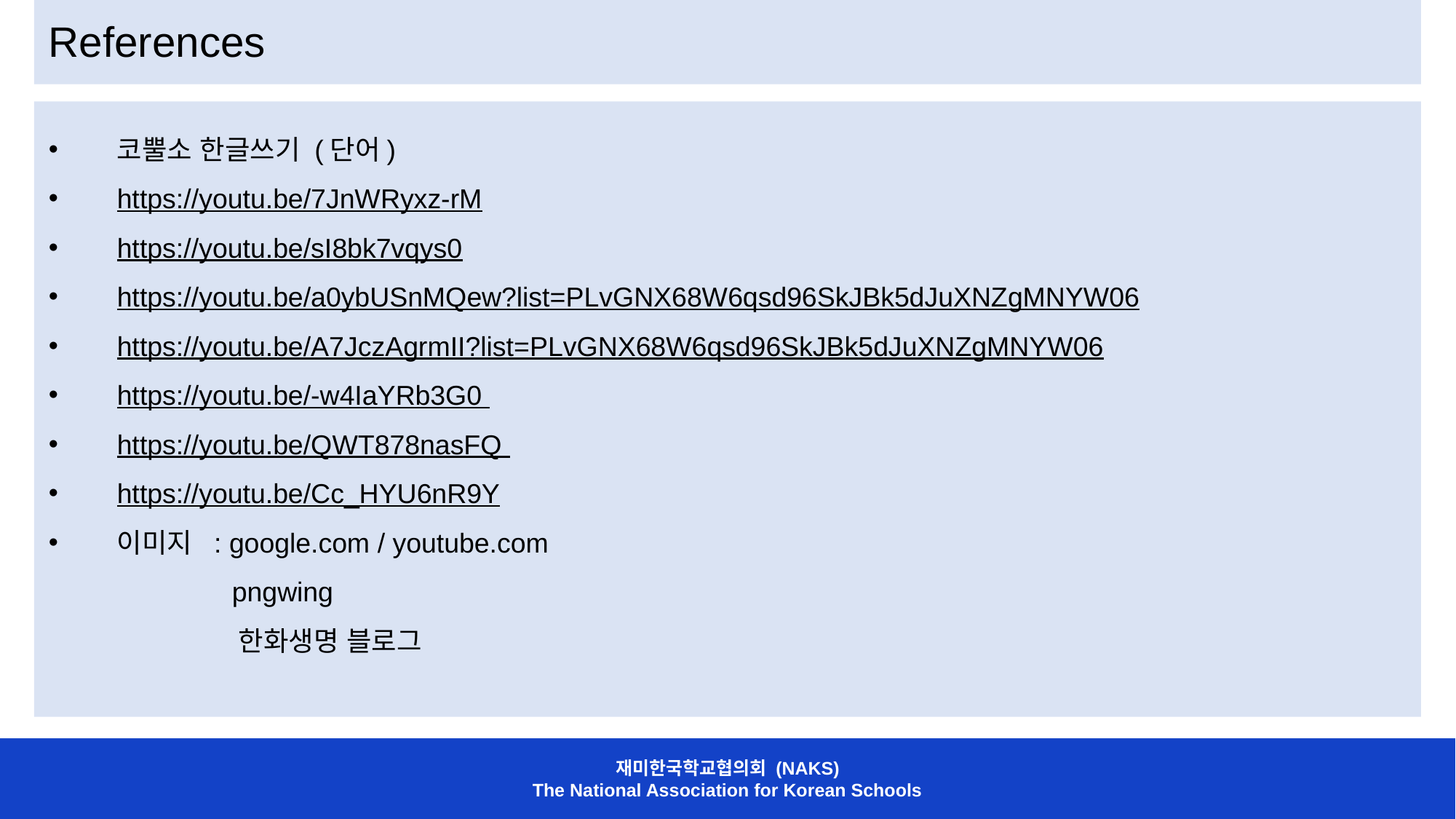

References
코뿔소 한글쓰기 (단어)
https://youtu.be/7JnWRyxz-rM
https://youtu.be/sI8bk7vqys0
https://youtu.be/a0ybUSnMQew?list=PLvGNX68W6qsd96SkJBk5dJuXNZgMNYW06
https://youtu.be/A7JczAgrmII?list=PLvGNX68W6qsd96SkJBk5dJuXNZgMNYW06
https://youtu.be/-w4IaYRb3G0
https://youtu.be/QWT878nasFQ
https://youtu.be/Cc_HYU6nR9Y
이미지  : google.com / youtube.com
                        pngwing
                        한화생명 블로그

재미한국학교협의회 (NAKS)
The National Association for Korean Schools
재미한국학교협의회 (NAKS)
The National Association for Korean Schools